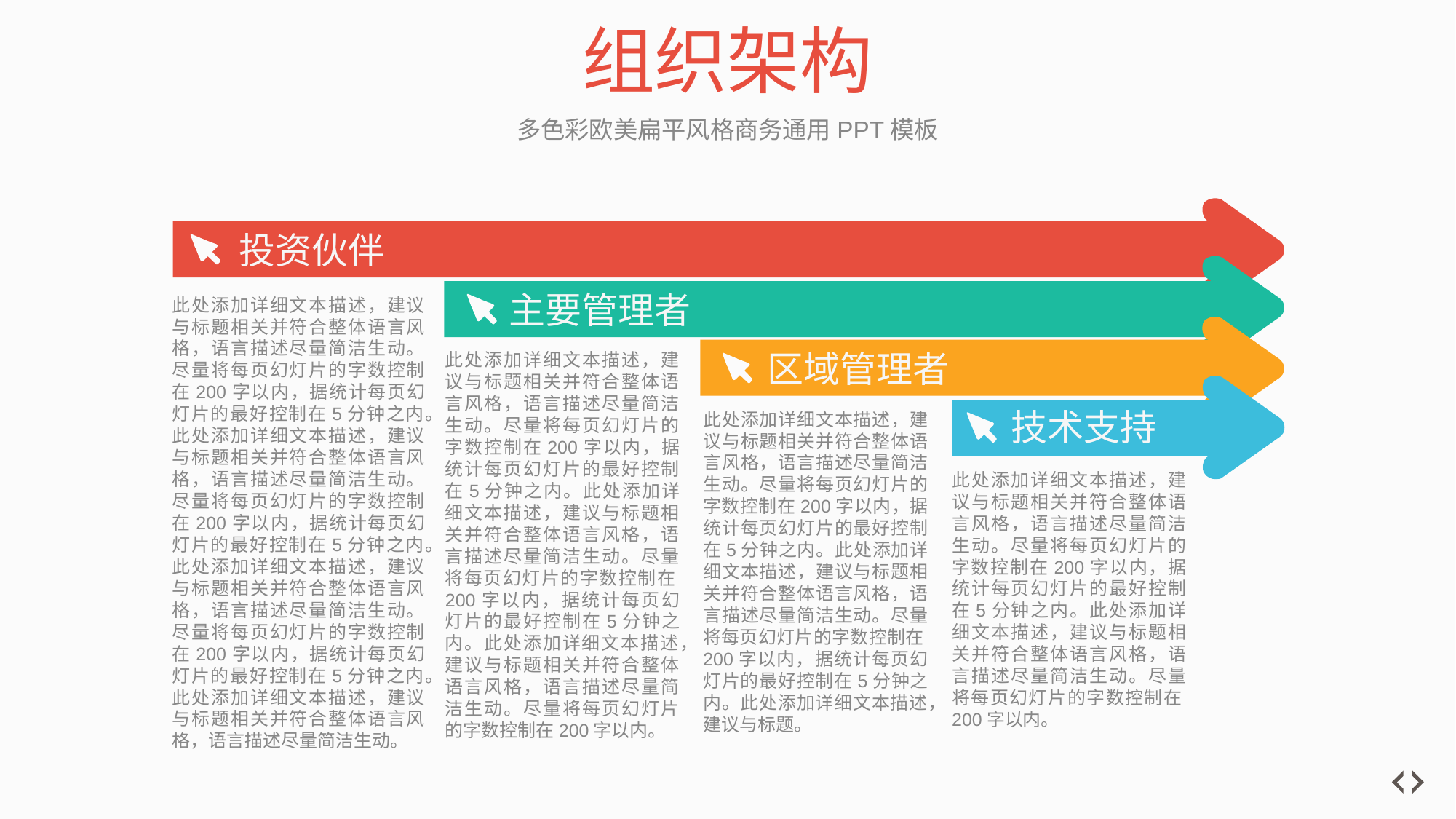

# 组织架构
多色彩欧美扁平风格商务通用PPT模板

投资伙伴

主要管理者
此处添加详细文本描述，建议与标题相关并符合整体语言风格，语言描述尽量简洁生动。尽量将每页幻灯片的字数控制在200字以内，据统计每页幻灯片的最好控制在5分钟之内。此处添加详细文本描述，建议与标题相关并符合整体语言风格，语言描述尽量简洁生动。尽量将每页幻灯片的字数控制在200字以内，据统计每页幻灯片的最好控制在5分钟之内。此处添加详细文本描述，建议与标题相关并符合整体语言风格，语言描述尽量简洁生动。尽量将每页幻灯片的字数控制在200字以内，据统计每页幻灯片的最好控制在5分钟之内。此处添加详细文本描述，建议与标题相关并符合整体语言风格，语言描述尽量简洁生动。

区域管理者
此处添加详细文本描述，建议与标题相关并符合整体语言风格，语言描述尽量简洁生动。尽量将每页幻灯片的字数控制在200字以内，据统计每页幻灯片的最好控制在5分钟之内。此处添加详细文本描述，建议与标题相关并符合整体语言风格，语言描述尽量简洁生动。尽量将每页幻灯片的字数控制在200字以内，据统计每页幻灯片的最好控制在5分钟之内。此处添加详细文本描述，建议与标题相关并符合整体语言风格，语言描述尽量简洁生动。尽量将每页幻灯片的字数控制在200字以内。

技术支持
此处添加详细文本描述，建议与标题相关并符合整体语言风格，语言描述尽量简洁生动。尽量将每页幻灯片的字数控制在200字以内，据统计每页幻灯片的最好控制在5分钟之内。此处添加详细文本描述，建议与标题相关并符合整体语言风格，语言描述尽量简洁生动。尽量将每页幻灯片的字数控制在200字以内，据统计每页幻灯片的最好控制在5分钟之内。此处添加详细文本描述，建议与标题。

此处添加详细文本描述，建议与标题相关并符合整体语言风格，语言描述尽量简洁生动。尽量将每页幻灯片的字数控制在200字以内，据统计每页幻灯片的最好控制在5分钟之内。此处添加详细文本描述，建议与标题相关并符合整体语言风格，语言描述尽量简洁生动。尽量将每页幻灯片的字数控制在200字以内。
17